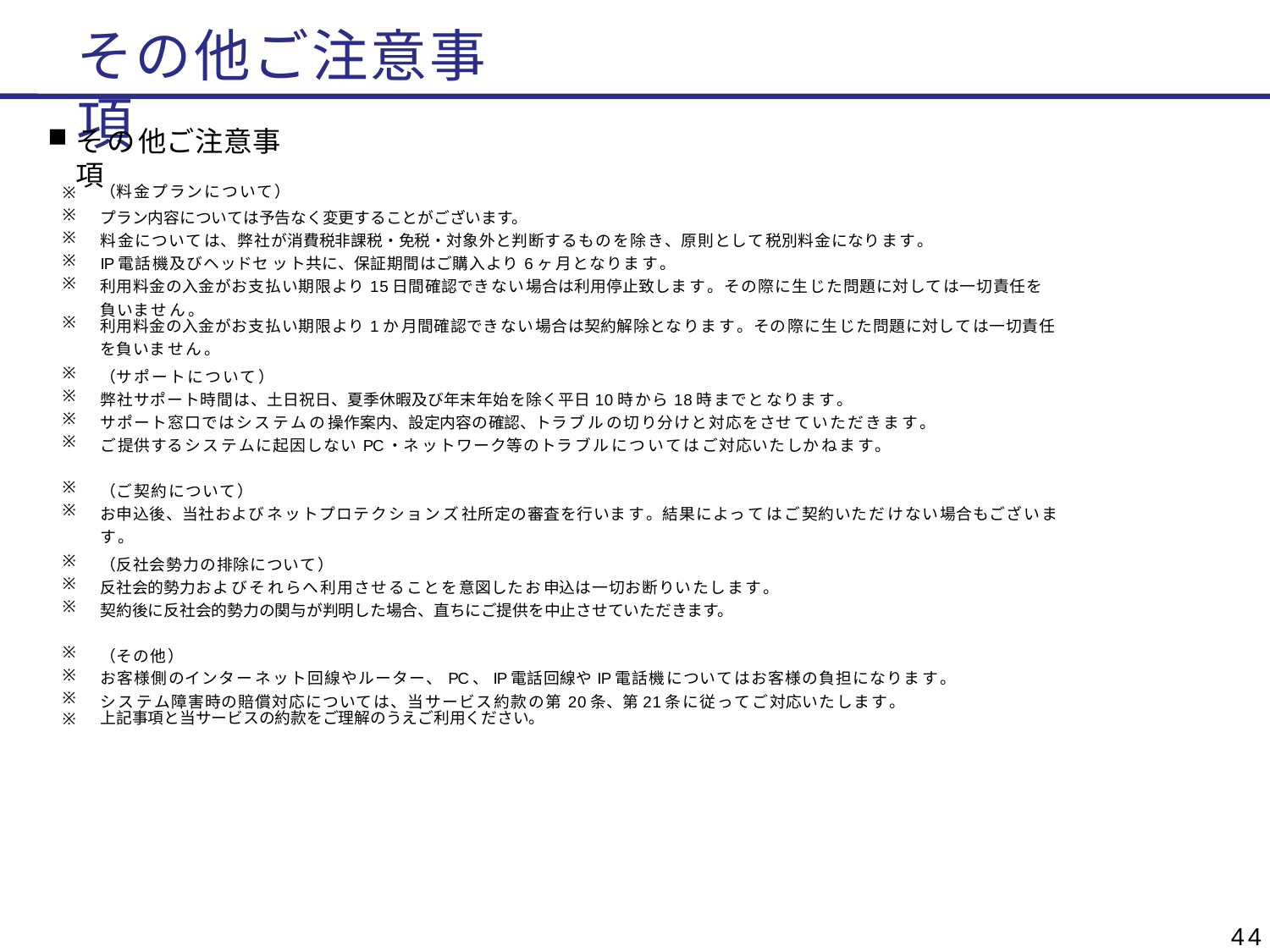

# その他ご注意事項
その他ご注意事項
| ※ | （料金プランについて） |
| --- | --- |
| ※ | プラン内容については予告なく変更することがございます。 |
| ※ | 料金については、弊社が消費税非課税・免税・対象外と判断するものを除き、原則として税別料金になります。 |
| ※ | IP電話機及びヘッドセット共に、保証期間はご購入より6ヶ月となります。 |
| ※ | 利用料金の入金がお支払い期限より15日間確認できない場合は利用停止致します。その際に生じた問題に対しては一切責任を負いません。 |
| ※ | 利用料金の入金がお支払い期限より1か月間確認できない場合は契約解除となります。その際に生じた問題に対しては一切責任を負いません。 |
| ※ | （サポートについて） |
| ※ | 弊社サポート時間は、土日祝日、夏季休暇及び年末年始を除く平日10時から18時までとなります。 |
| ※ | サポート窓口ではシステムの操作案内、設定内容の確認、トラブルの切り分けと対応をさせていただきます。 |
| ※ | ご提供するシステムに起因しないPC・ネットワーク等のトラブルについてはご対応いたしかねます。 |
| ※ | （ご契約について） |
| ※ | お申込後、当社およびネットプロテクションズ社所定の審査を行います。結果によってはご契約いただけない場合もございます。 |
| ※ | （反社会勢力の排除について） |
| ※ | 反社会的勢力およびそれらへ利用させることを意図したお申込は一切お断りいたします。 |
| ※ | 契約後に反社会的勢力の関与が判明した場合、直ちにご提供を中止させていただきます。 |
| ※ | （その他） |
| ※ | お客様側のインターネット回線やルーター、PC、IP電話回線やIP電話機についてはお客様の負担になります。 |
| ※ | システム障害時の賠償対応については、当サービス約款の第20条、第21条に従ってご対応いたします。 |
| ※ | 上記事項と当サービスの約款をご理解のうえご利用ください。 |
44